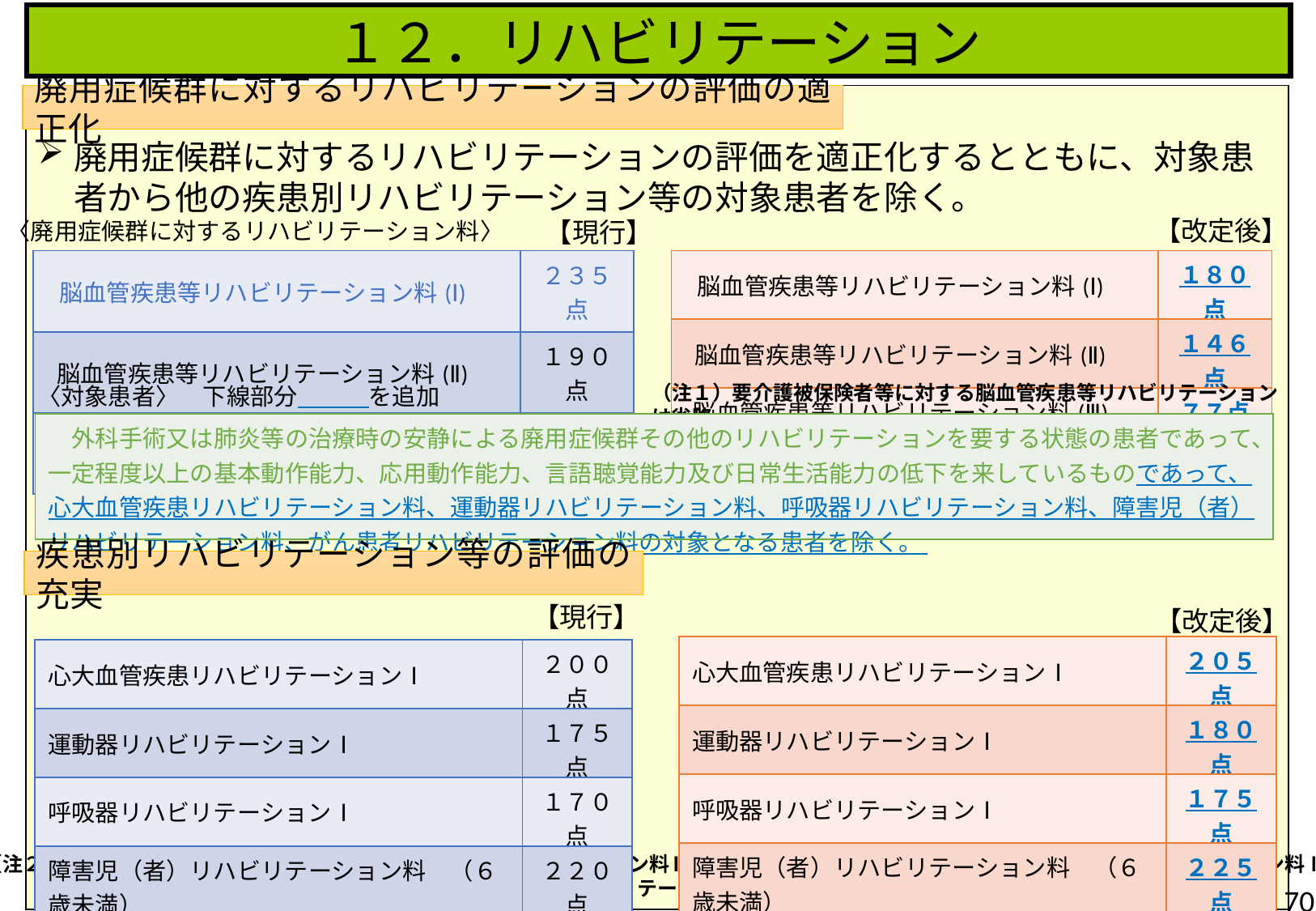

１２．リハビリテーション
廃用症候群に対するリハビリテーションの評価の適正化

廃用症候群に対するリハビリテーションの評価を適正化するとともに、対象患者から他の疾患別リハビリテーション等の対象患者を除く。

【改定後】
【現行】
〈廃用症候群に対するリハビリテーション料〉
| 脳血管疾患等リハビリテーション料(Ⅰ) | １８０点 |
| --- | --- |
| 脳血管疾患等リハビリテーション料(Ⅱ) | １４６点 |
| 脳血管疾患等リハビリテーション料(Ⅲ) | ７７点 |
| 脳血管疾患等リハビリテーション料(Ⅰ) | ２３５点 |
| --- | --- |
| 脳血管疾患等リハビリテーション料(Ⅱ) | １９０点 |
| 脳血管疾患等リハビリテーション料(Ⅲ) | １００点 |
〈対象患者〉　下線部分　　　を追加
（注１）要介護被保険者等に対する脳血管疾患等リハビリテーションは省略
| 外科手術又は肺炎等の治療時の安静による廃用症候群その他のリハビリテーションを要する状態の患者であって、一定程度以上の基本動作能力、応用動作能力、言語聴覚能力及び日常生活能力の低下を来しているものであって、心大血管疾患リハビリテーション料、運動器リハビリテーション料、呼吸器リハビリテーション料、障害児（者）リハビリテーション料、がん患者リハビリテーション料の対象となる患者を除く。 |
| --- |
疾患別リハビリテーション等の評価の充実
【現行】
【改定後】
| 心大血管疾患リハビリテーションⅠ | ２０５点 |
| --- | --- |
| 運動器リハビリテーションⅠ | １８０点 |
| 呼吸器リハビリテーションⅠ | １７５点 |
| 障害児（者）リハビリテーション料　（６歳未満） | ２２５点 |
| がん患者リハビリテーション料 | ２０５点 |
| 心大血管疾患リハビリテーションⅠ | ２００点 |
| --- | --- |
| 運動器リハビリテーションⅠ | １７５点 |
| 呼吸器リハビリテーションⅠ | １７０点 |
| 障害児（者）リハビリテーション料　（６歳未満） | ２２０点 |
| がん患者リハビリテーション料 | ２００点 |
（注２）心大血管疾患リハビリテーションⅡ、運動器リハビリテーション料Ⅱ・Ⅲ、要介護被保険者等の場合に対する運動器リハビリテーション料Ⅰ・
　　　　Ⅱ・Ⅲ、呼吸器リハビリテーション料Ⅱ、障害児（者）リハビリテーション料　６歳以上１８歳未満・１８歳以上も５点引き上げ。
70